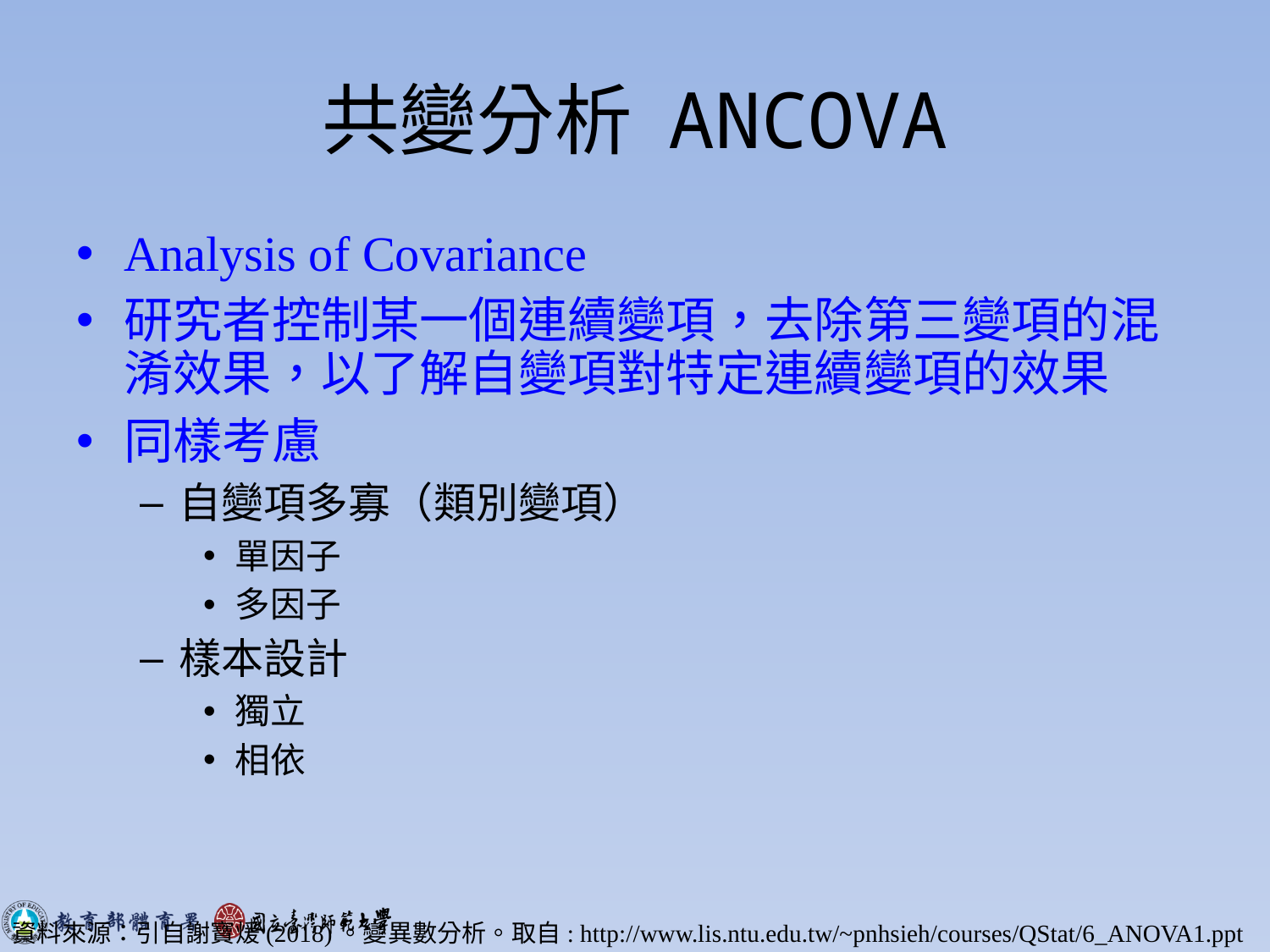

# 共變分析 ANCOVA
Analysis of Covariance
研究者控制某一個連續變項，去除第三變項的混淆效果，以了解自變項對特定連續變項的效果
同樣考慮
自變項多寡（類別變項）
單因子
多因子
樣本設計
獨立
相依

資料來源：引自謝寶煖(2018)。變異數分析。取自: http://www.lis.ntu.edu.tw/~pnhsieh/courses/QStat/6_ANOVA1.ppt